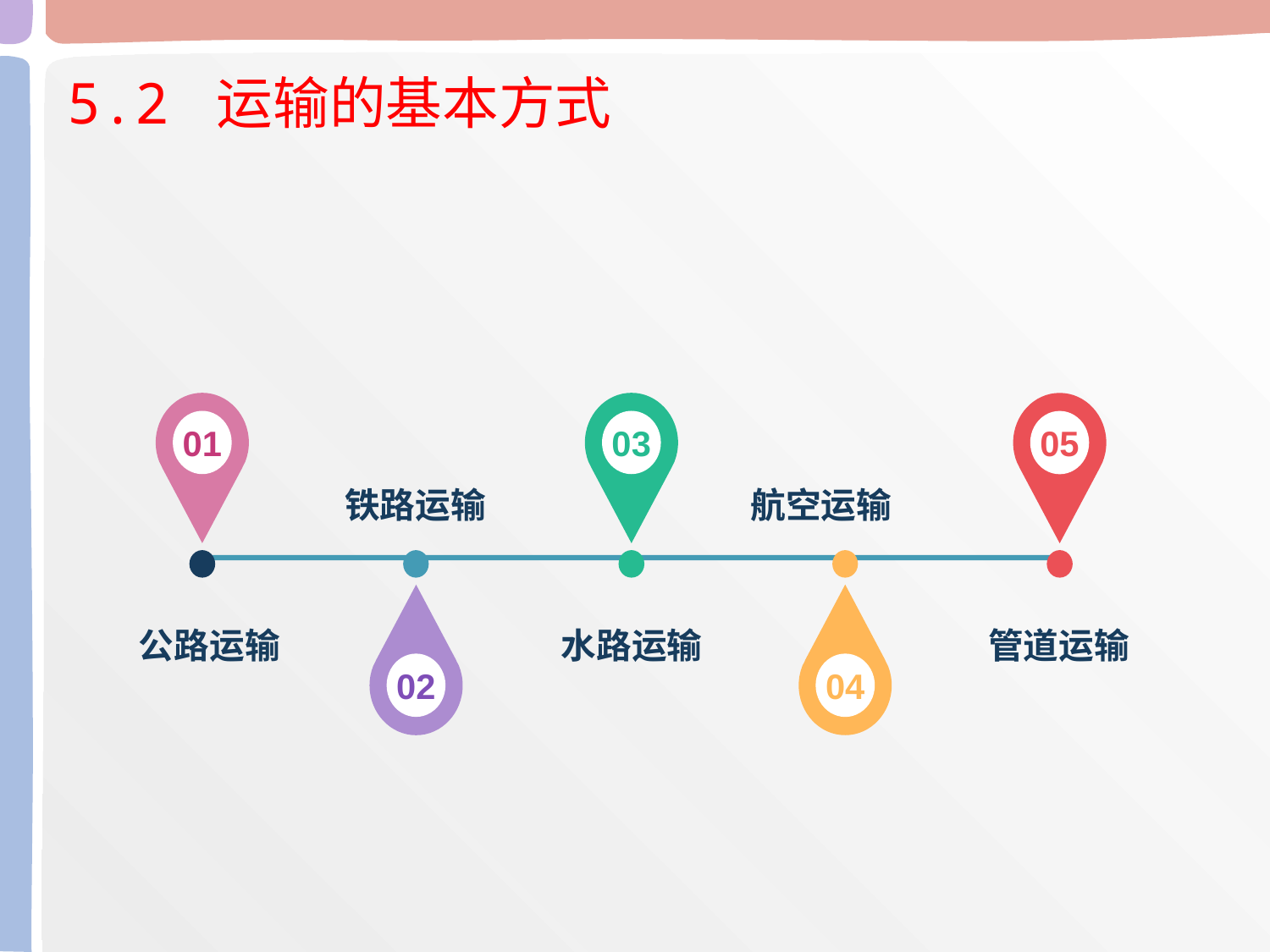

5.2 运输的基本方式

01

03

05
铁路运输
航空运输

02

04
公路运输
水路运输
管道运输